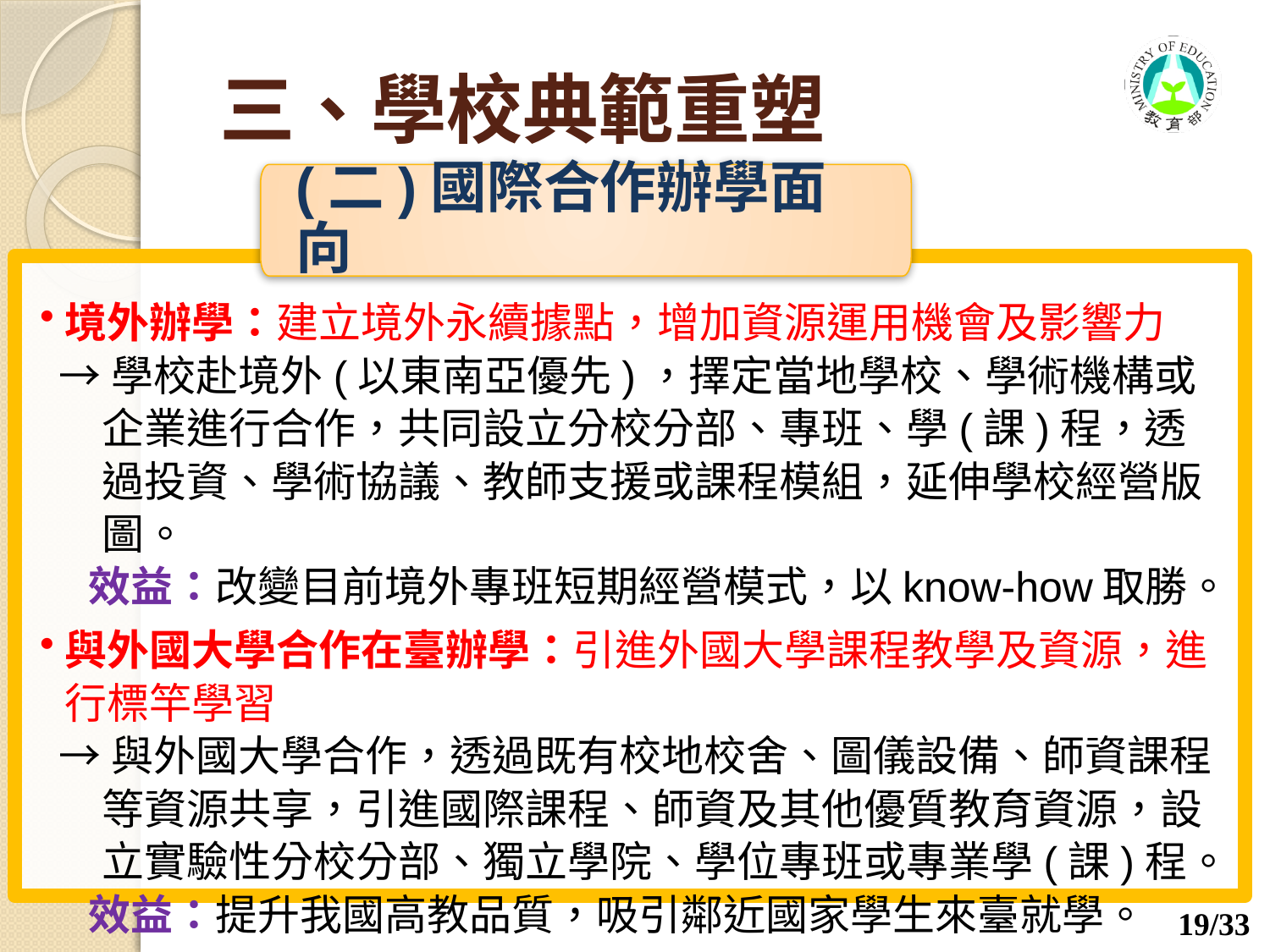

三、學校典範重塑
(二)國際合作辦學面向
境外辦學：建立境外永續據點，增加資源運用機會及影響力
  →學校赴境外(以東南亞優先)，擇定當地學校、學術機構或企業進行合作，共同設立分校分部、專班、學(課)程，透過投資、學術協議、教師支援或課程模組，延伸學校經營版圖。
    效益：改變目前境外專班短期經營模式，以know-how取勝。
與外國大學合作在臺辦學：引進外國大學課程教學及資源，進行標竿學習
  →與外國大學合作，透過既有校地校舍、圖儀設備、師資課程等資源共享，引進國際課程、師資及其他優質教育資源，設立實驗性分校分部、獨立學院、學位專班或專業學(課)程。
    效益：提升我國高教品質，吸引鄰近國家學生來臺就學。